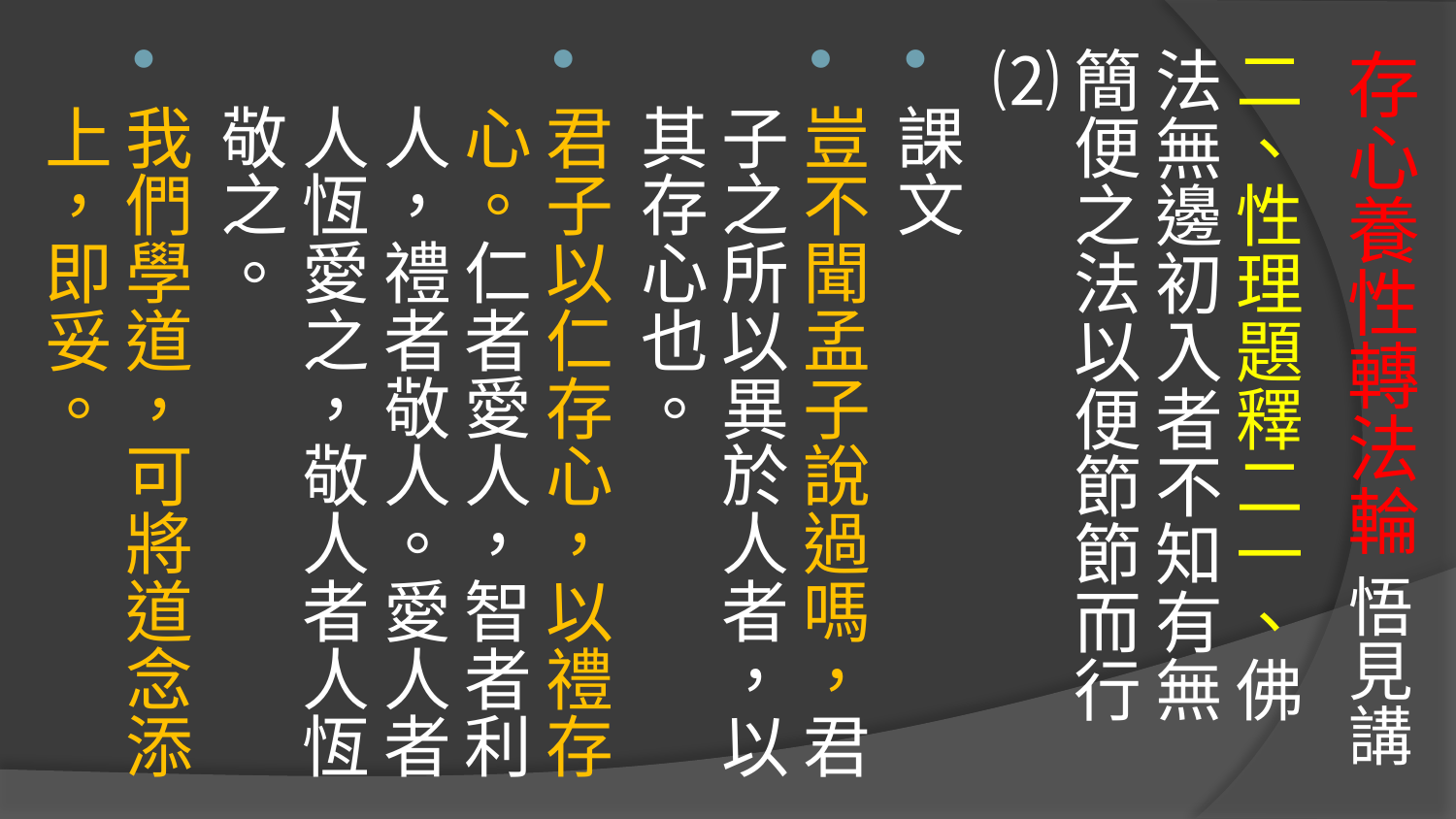

# 存心養性轉法輪 悟見講
二、性理題釋二一、佛法無邊初入者不知有無簡便之法以便節節而行⑵
課文
豈不聞孟子說過嗎，君子之所以異於人者，以其存心也。
君子以仁存心，以禮存心。仁者愛人，智者利人，禮者敬人。愛人者人恆愛之，敬人者人恆敬之。
我們學道，可將道念添上，即妥。